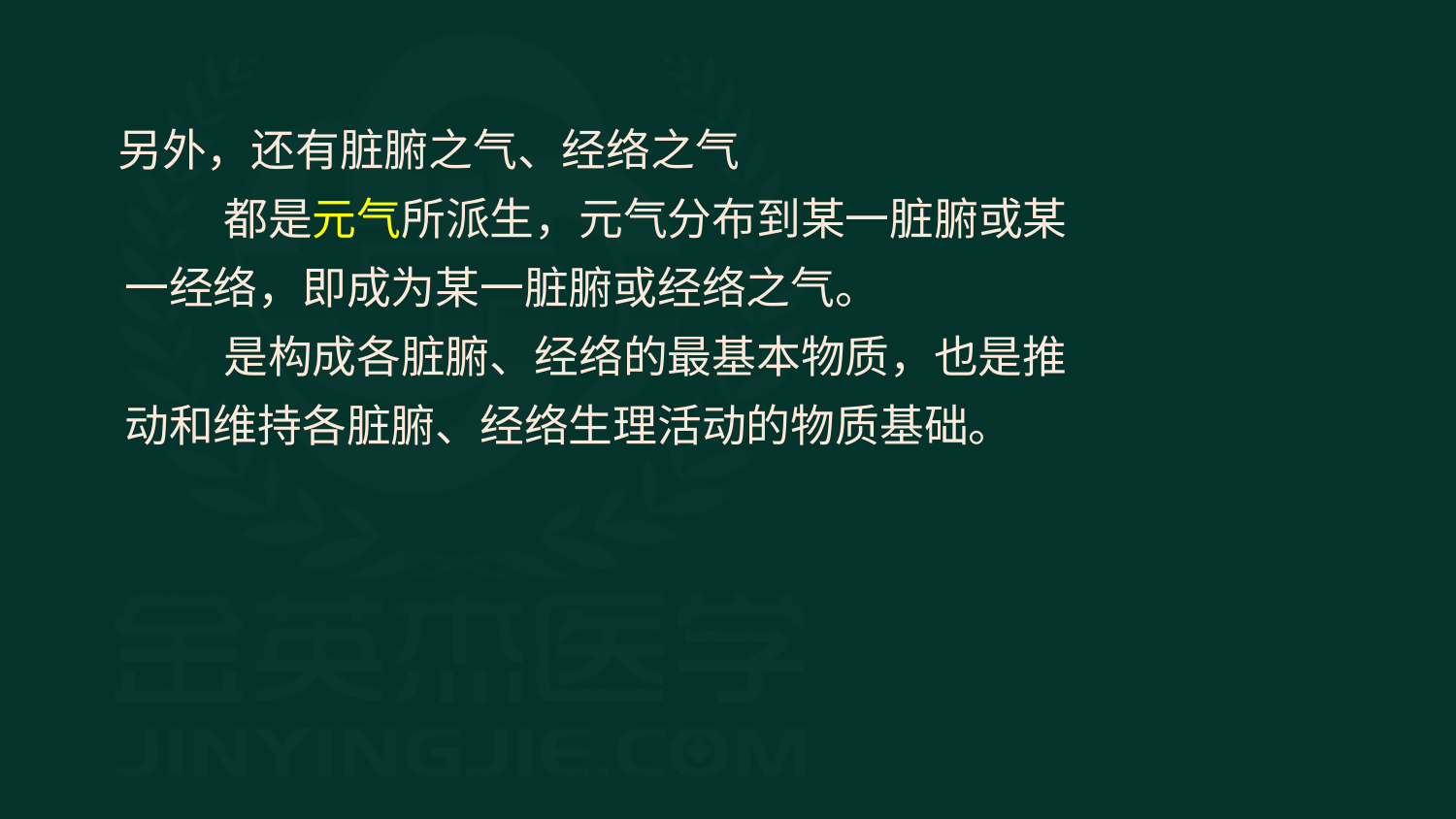

另外，还有脏腑之气、经络之气
　　 都是元气所派生，元气分布到某一脏腑或某一经络，即成为某一脏腑或经络之气。
　　 是构成各脏腑、经络的最基本物质，也是推动和维持各脏腑、经络生理活动的物质基础。